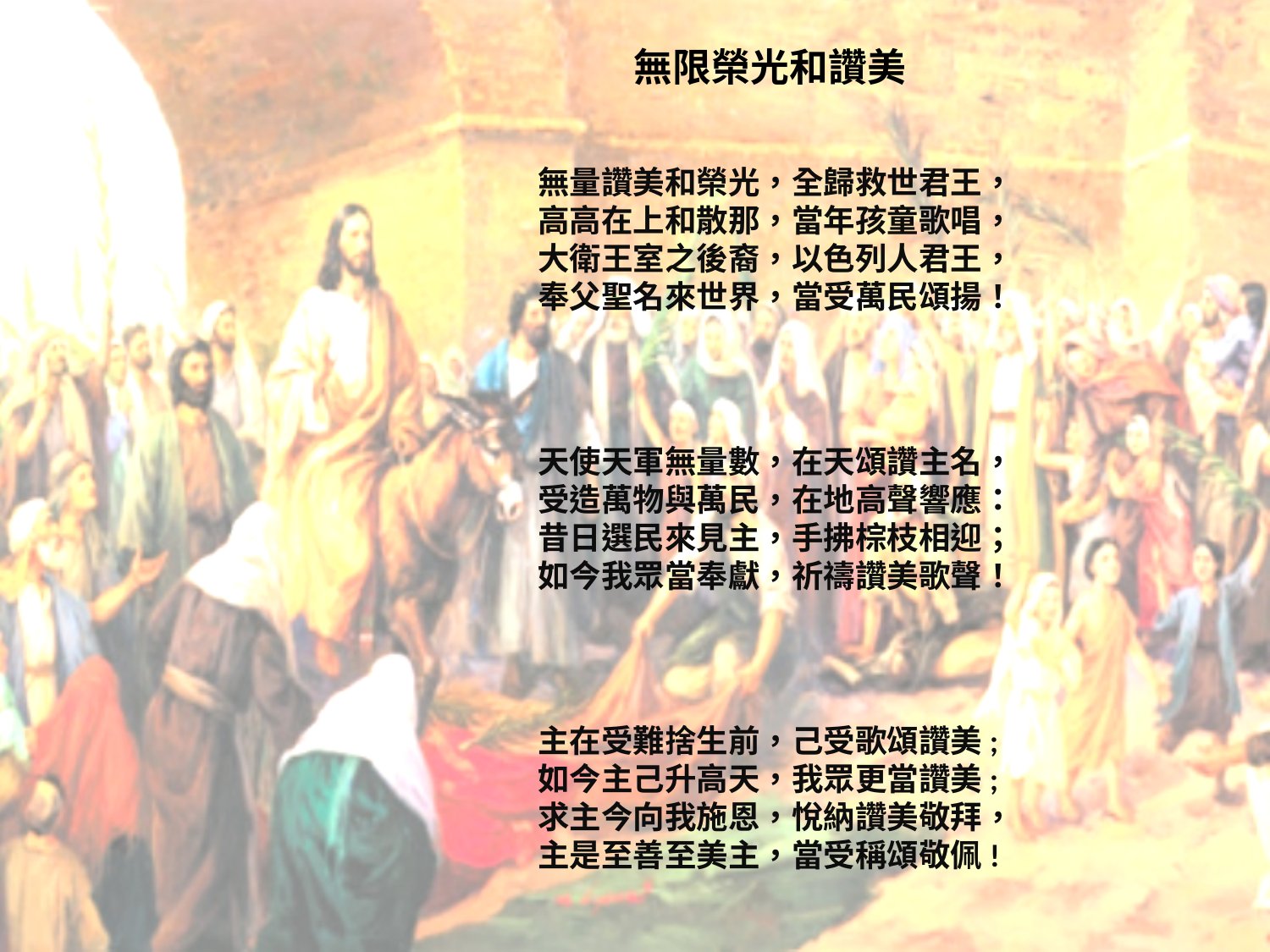

# 無限榮光和讚美
無量讚美和榮光，全歸救世君王，
高高在上和散那，當年孩童歌唱，
大衛王室之後裔，以色列人君王，
奉父聖名來世界，當受萬民頌揚！

天使天軍無量數，在天頌讚主名，
受造萬物與萬民，在地高聲響應：
昔日選民來見主，手拂棕枝相迎；
如今我眾當奉獻，祈禱讚美歌聲！

主在受難捨生前，己受歌頌讚美;
如今主己升高天，我眾更當讚美;
求主今向我施恩，悅納讚美敬拜，
主是至善至美主，當受稱頌敬佩!